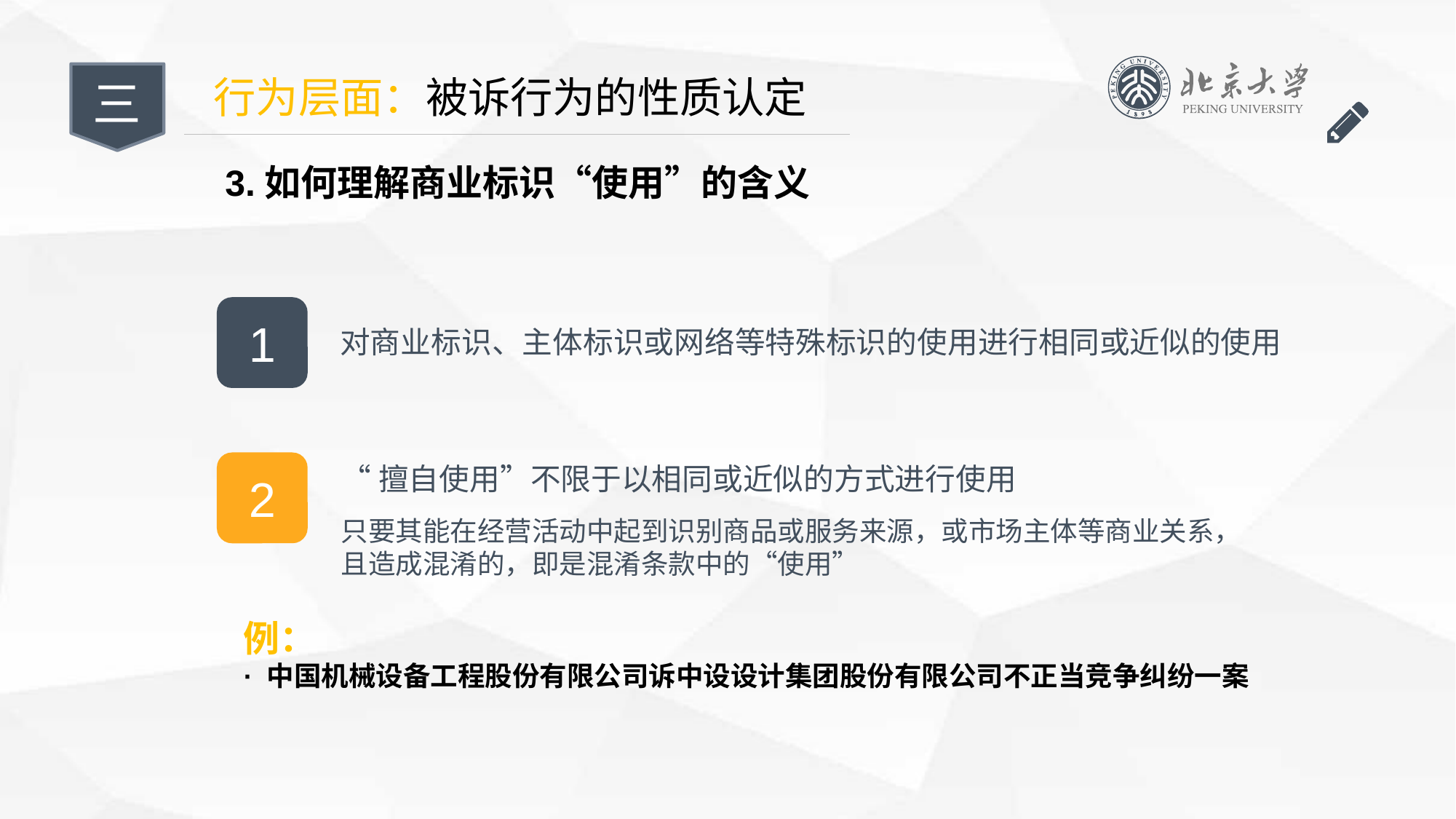

三
行为层面：被诉行为的性质认定
3.如何理解商业标识“使用”的含义
1
对商业标识、主体标识或网络等特殊标识的使用进行相同或近似的使用
2
“擅自使用”不限于以相同或近似的方式进行使用

只要其能在经营活动中起到识别商品或服务来源，或市场主体等商业关系，
且造成混淆的，即是混淆条款中的“使用”
例：
· 中国机械设备工程股份有限公司诉中设设计集团股份有限公司不正当竞争纠纷一案